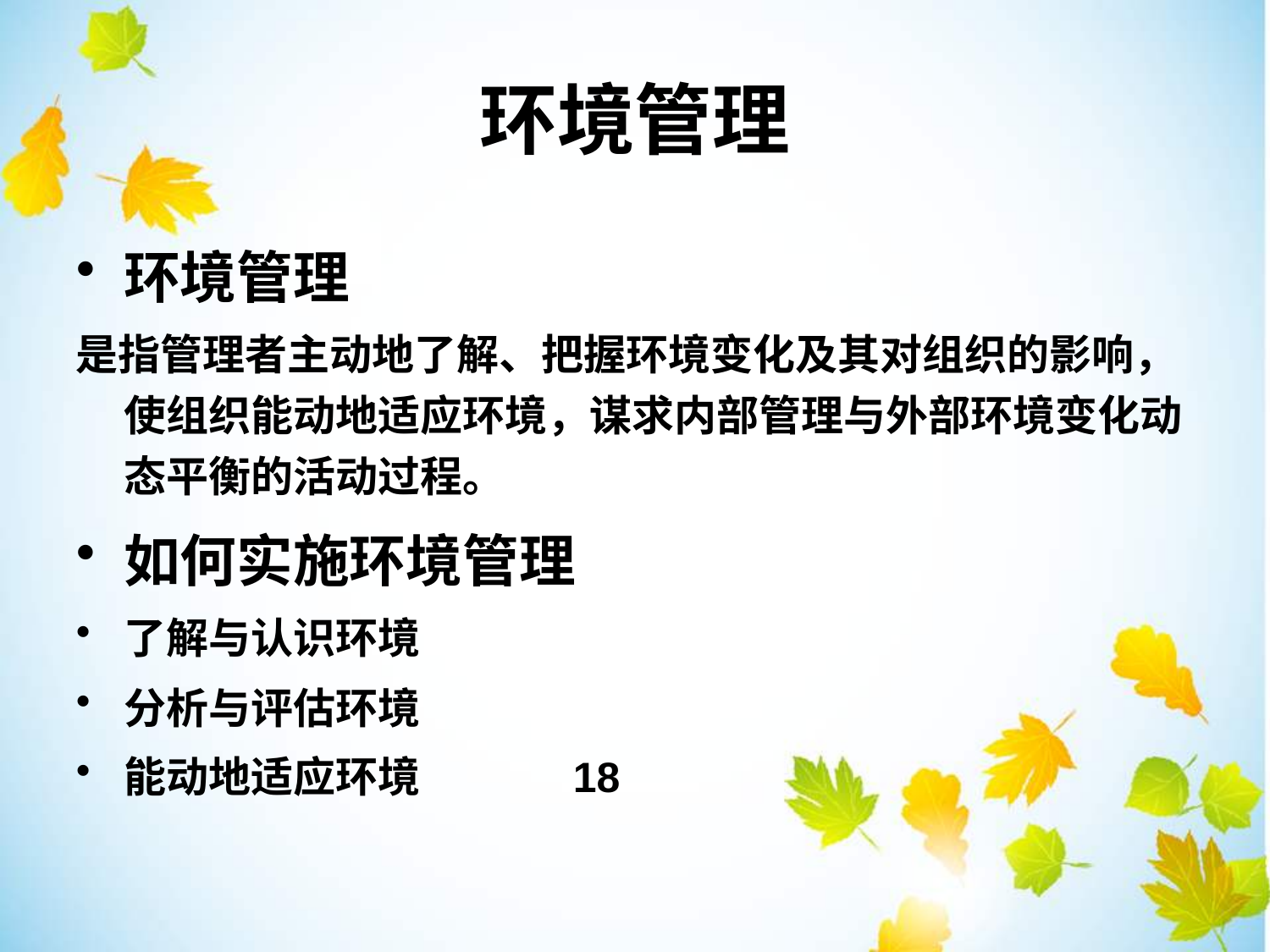

环境管理
环境管理
是指管理者主动地了解、把握环境变化及其对组织的影响，使组织能动地适应环境，谋求内部管理与外部环境变化动态平衡的活动过程。
如何实施环境管理
了解与认识环境
分析与评估环境
能动地适应环境               18